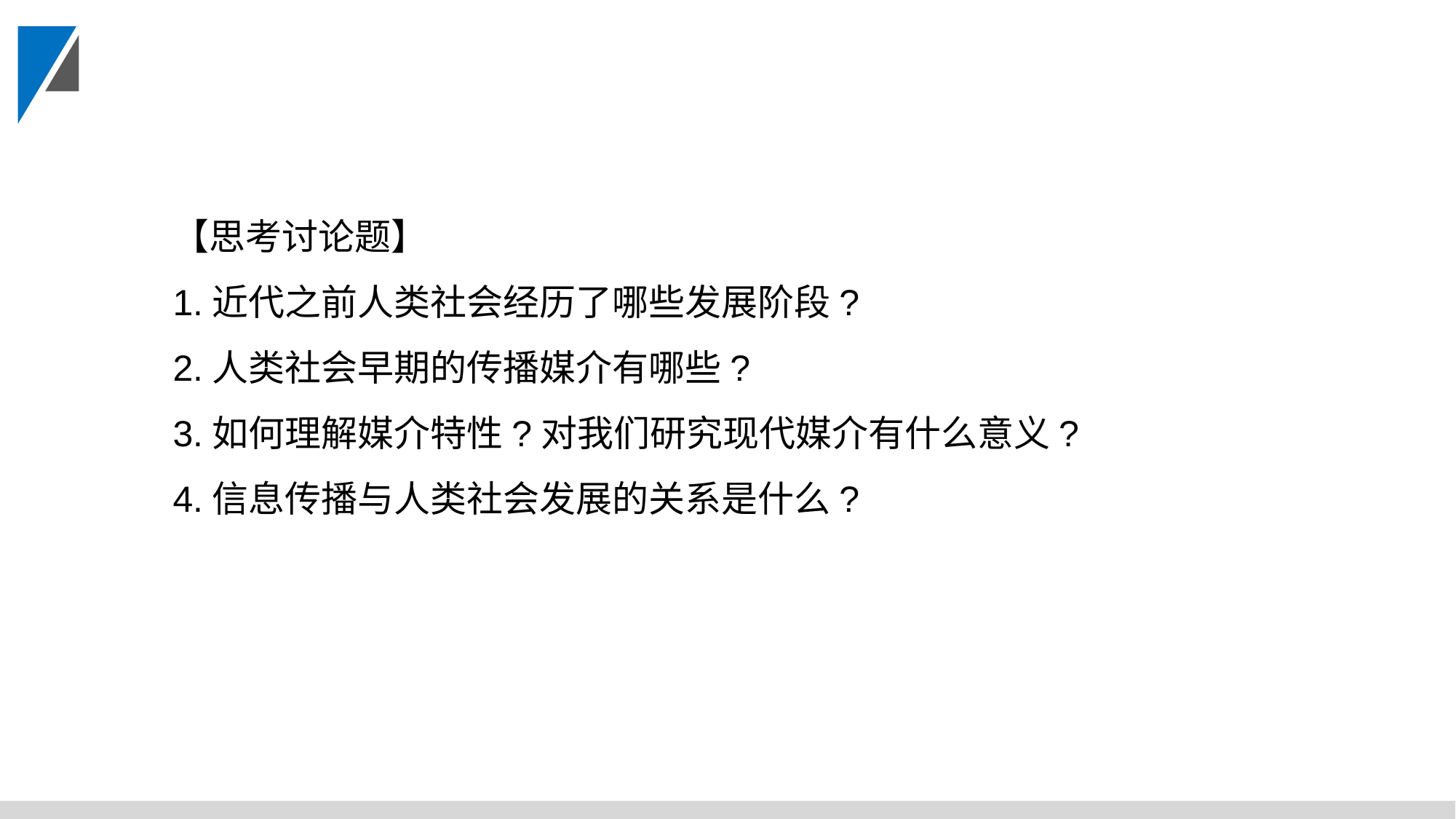

【思考讨论题】
1.近代之前人类社会经历了哪些发展阶段?
2.人类社会早期的传播媒介有哪些?
3.如何理解媒介特性?对我们研究现代媒介有什么意义?
4.信息传播与人类社会发展的关系是什么?